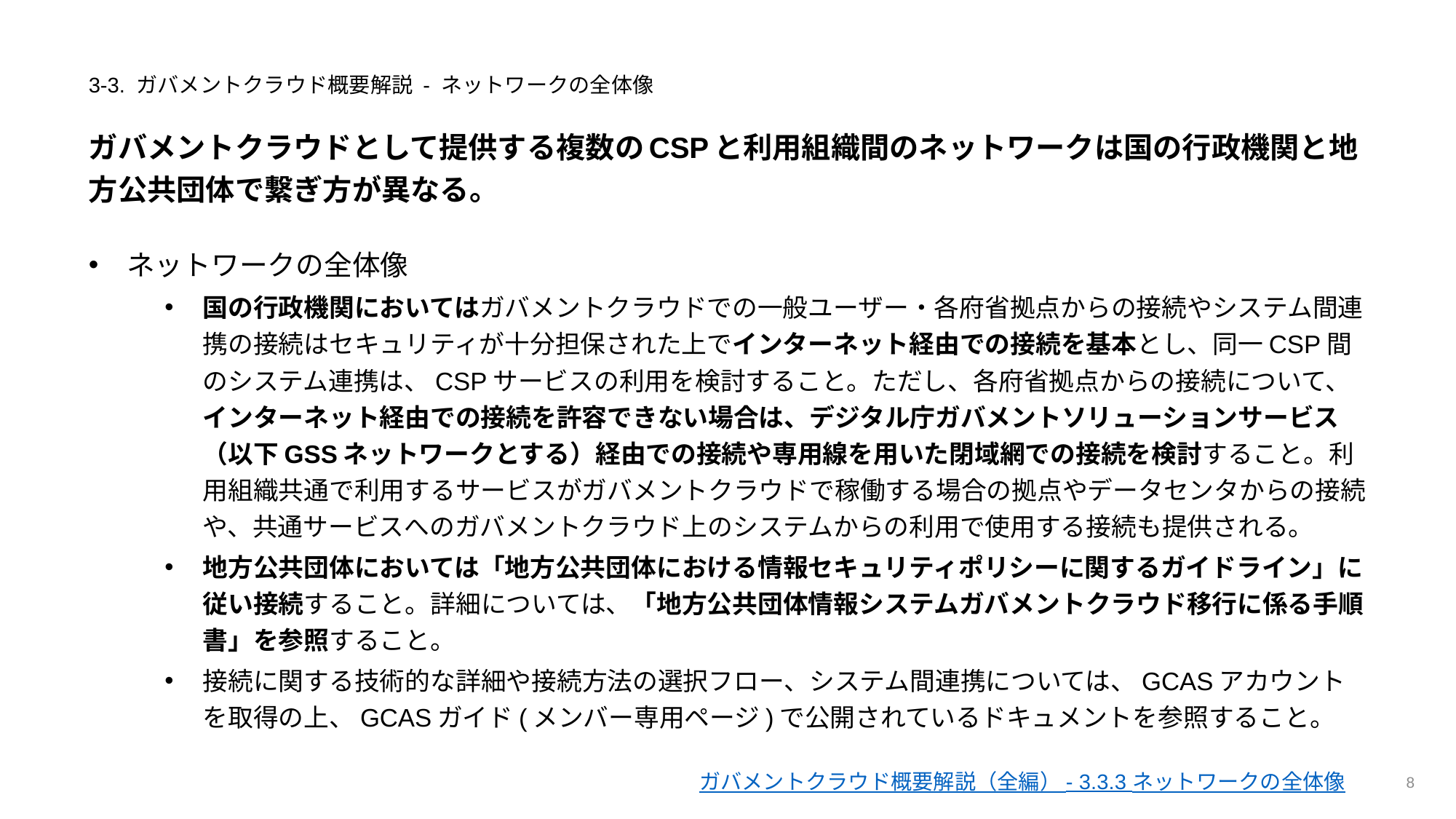

# 3-3. ガバメントクラウド概要解説 - ネットワークの全体像
ガバメントクラウドとして提供する複数のCSPと利用組織間のネットワークは国の行政機関と地方公共団体で繋ぎ方が異なる。
ネットワークの全体像
国の行政機関においてはガバメントクラウドでの一般ユーザー・各府省拠点からの接続やシステム間連携の接続はセキュリティが十分担保された上でインターネット経由での接続を基本とし、同一CSP間のシステム連携は、CSPサービスの利用を検討すること。ただし、各府省拠点からの接続について、インターネット経由での接続を許容できない場合は、デジタル庁ガバメントソリューションサービス（以下GSSネットワークとする）経由での接続や専用線を用いた閉域網での接続を検討すること。利用組織共通で利用するサービスがガバメントクラウドで稼働する場合の拠点やデータセンタからの接続や、共通サービスへのガバメントクラウド上のシステムからの利用で使用する接続も提供される。
地方公共団体においては「地方公共団体における情報セキュリティポリシーに関するガイドライン」に従い接続すること。詳細については、「地方公共団体情報システムガバメントクラウド移行に係る手順書」を参照すること。
接続に関する技術的な詳細や接続方法の選択フロー、システム間連携については、GCASアカウントを取得の上、GCASガイド(メンバー専用ページ)で公開されているドキュメントを参照すること。
8
ガバメントクラウド概要解説（全編） - 3.3.3 ネットワークの全体像